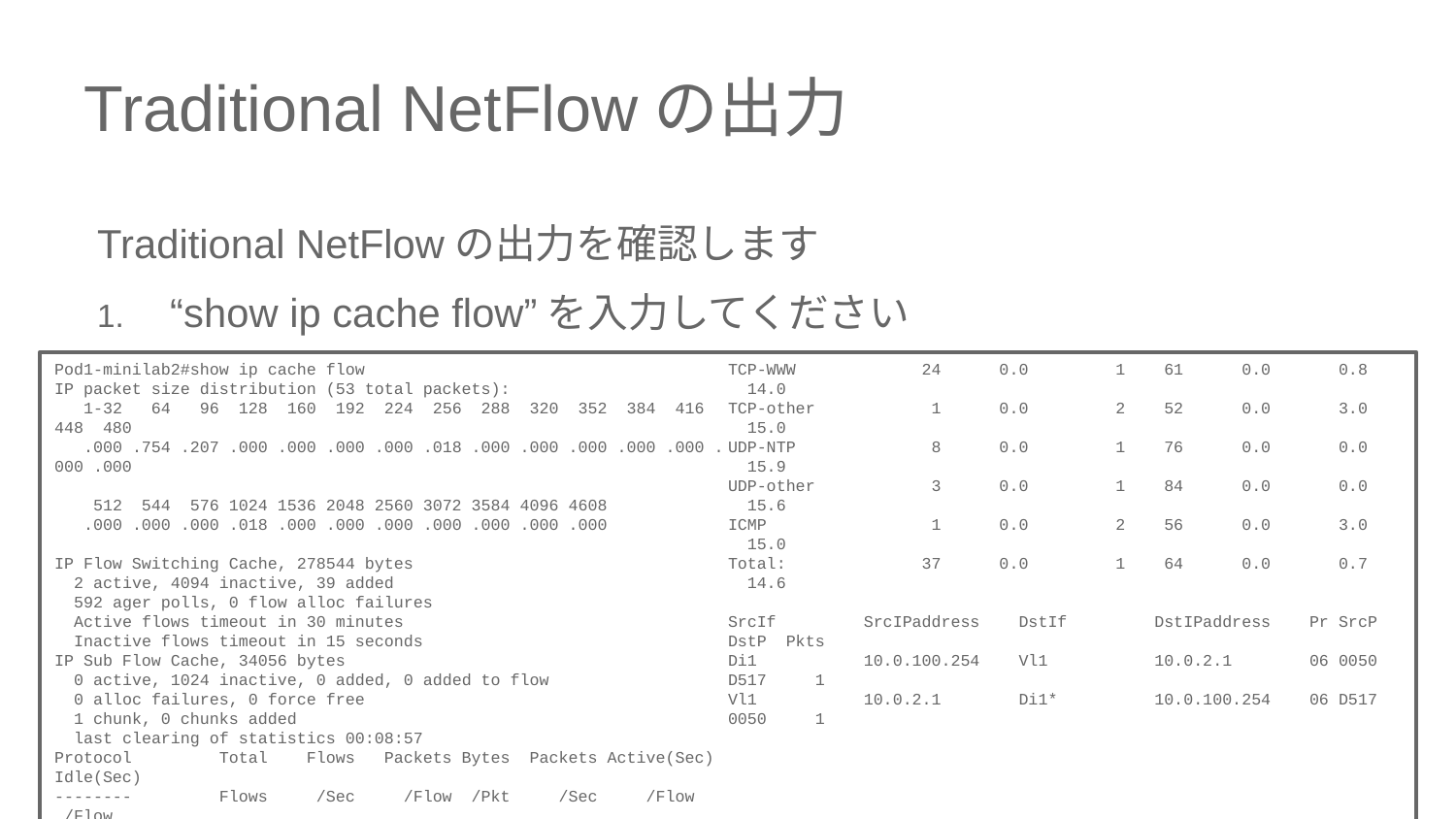

# Traditional NetFlowの出力
Traditional NetFlowの出力を確認します
“show ip cache flow”を入力してください
Pod1-minilab2#show ip cache flow
IP packet size distribution (53 total packets):
   1-32   64   96  128  160  192  224  256  288  320  352  384  416  448  480
   .000 .754 .207 .000 .000 .000 .000 .018 .000 .000 .000 .000 .000 .000 .000

    512  544  576 1024 1536 2048 2560 3072 3584 4096 4608
   .000 .000 .000 .018 .000 .000 .000 .000 .000 .000 .000

IP Flow Switching Cache, 278544 bytes
  2 active, 4094 inactive, 39 added
  592 ager polls, 0 flow alloc failures
  Active flows timeout in 30 minutes
  Inactive flows timeout in 15 seconds
IP Sub Flow Cache, 34056 bytes
  0 active, 1024 inactive, 0 added, 0 added to flow
  0 alloc failures, 0 force free
  1 chunk, 0 chunks added
  last clearing of statistics 00:08:57
Protocol         Total    Flows   Packets Bytes  Packets Active(Sec) Idle(Sec)
--------         Flows     /Sec     /Flow  /Pkt     /Sec     /Flow     /Flow
TCP-WWW             24      0.0         1    61      0.0       0.8      14.0
TCP-other            1      0.0         2    52      0.0       3.0      15.0
UDP-NTP              8      0.0         1    76      0.0       0.0      15.9
UDP-other            3      0.0         1    84      0.0       0.0      15.6
ICMP                 1      0.0         2    56      0.0       3.0      15.0
Total:              37      0.0         1    64      0.0       0.7      14.6

SrcIf         SrcIPaddress    DstIf         DstIPaddress    Pr SrcP DstP  Pkts
Di1           10.0.100.254    Vl1           10.0.2.1        06 0050 D517     1
Vl1           10.0.2.1        Di1*          10.0.100.254    06 D517 0050     1